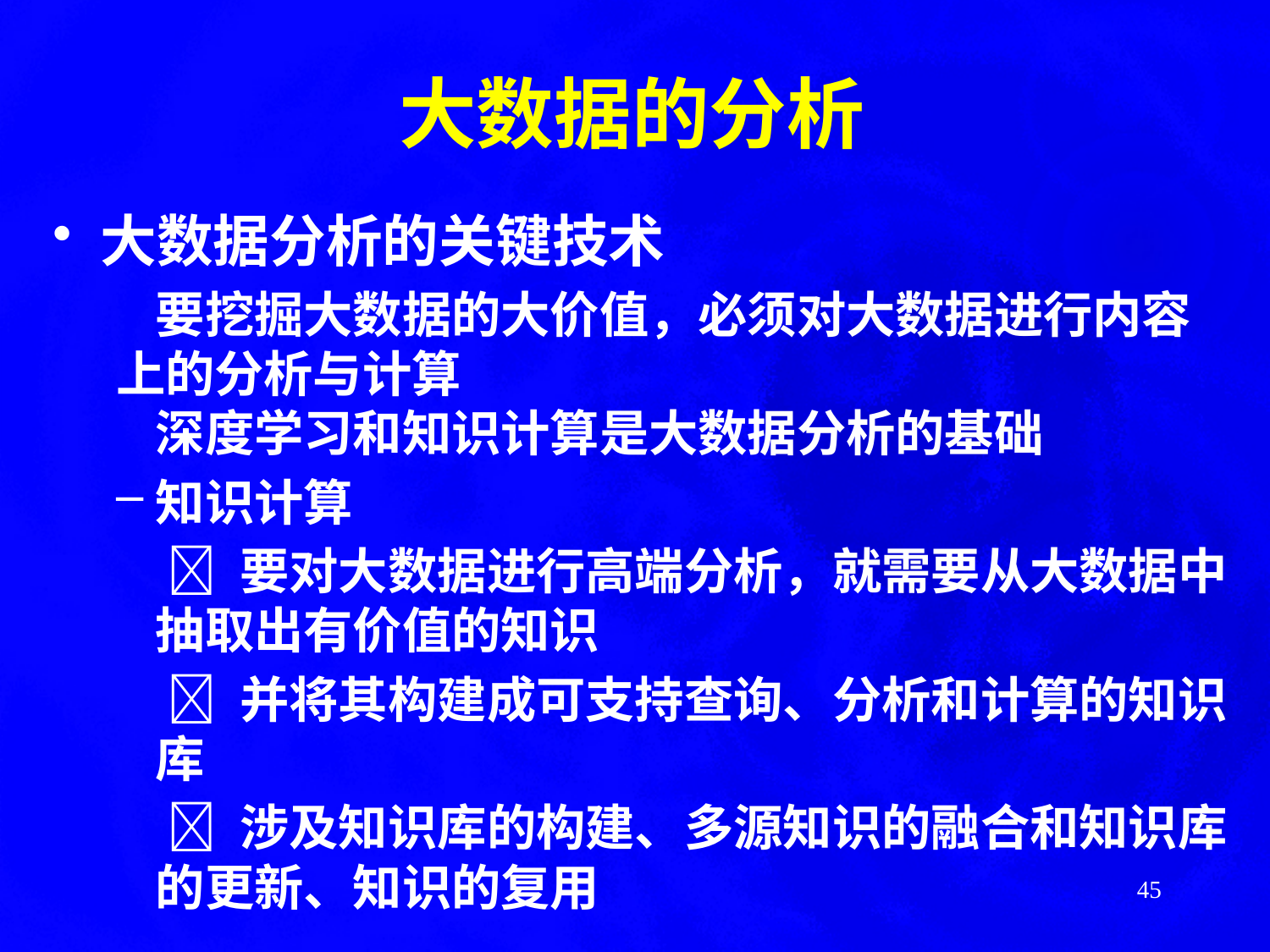

大数据的分析
大数据分析的关键技术
	要挖掘大数据的大价值，必须对大数据进行内容
上的分析与计算
	深度学习和知识计算是大数据分析的基础
知识计算
	 • 要对大数据进行高端分析，就需要从大数据中抽取出有价值的知识
	 • 并将其构建成可支持查询、分析和计算的知识库
	 • 涉及知识库的构建、多源知识的融合和知识库的更新、知识的复用
45